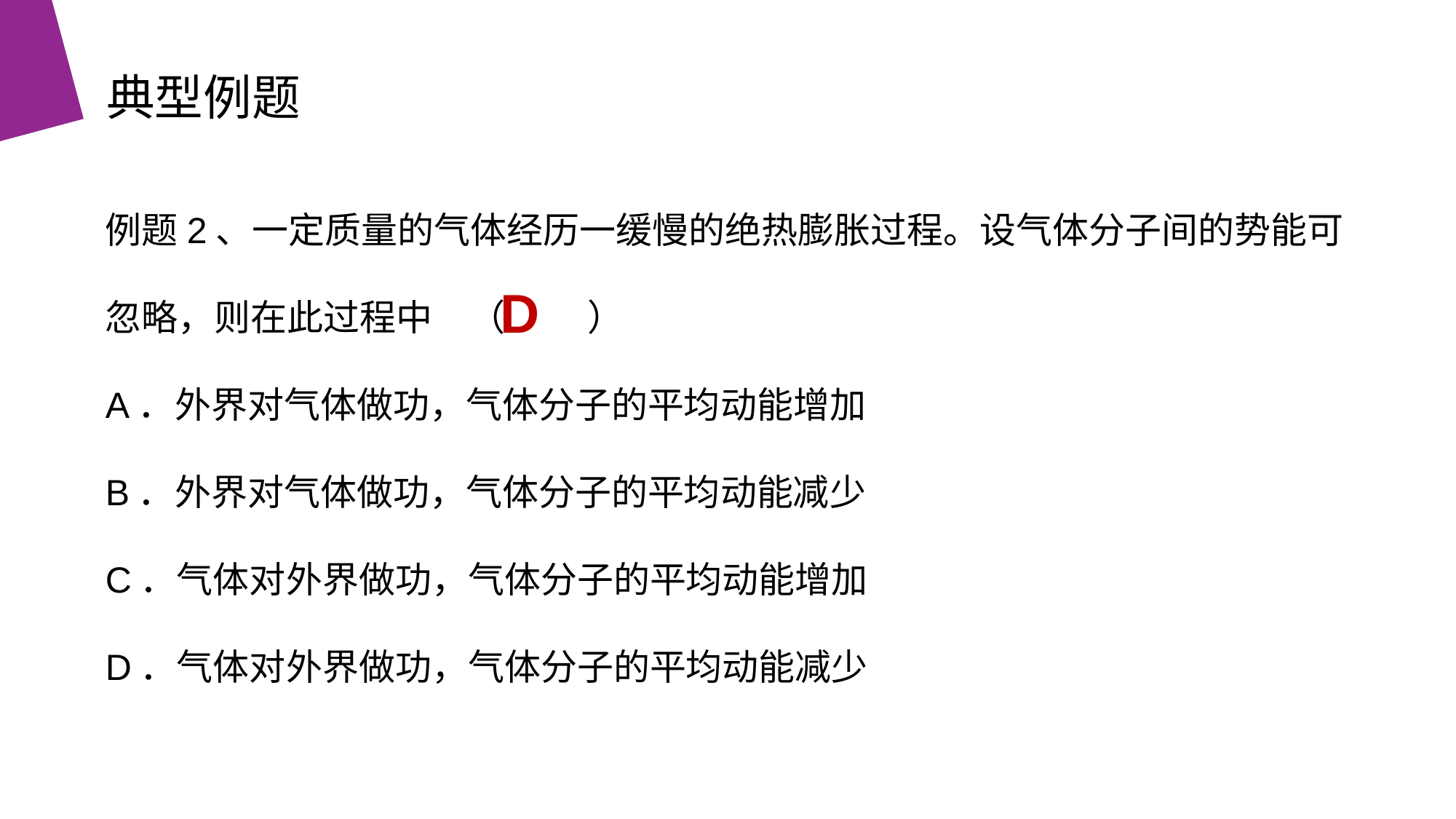

典型例题
例题2、一定质量的气体经历一缓慢的绝热膨胀过程。设气体分子间的势能可忽略，则在此过程中　（          ）
A．外界对气体做功，气体分子的平均动能增加
B．外界对气体做功，气体分子的平均动能减少
C．气体对外界做功，气体分子的平均动能增加
D．气体对外界做功，气体分子的平均动能减少
D